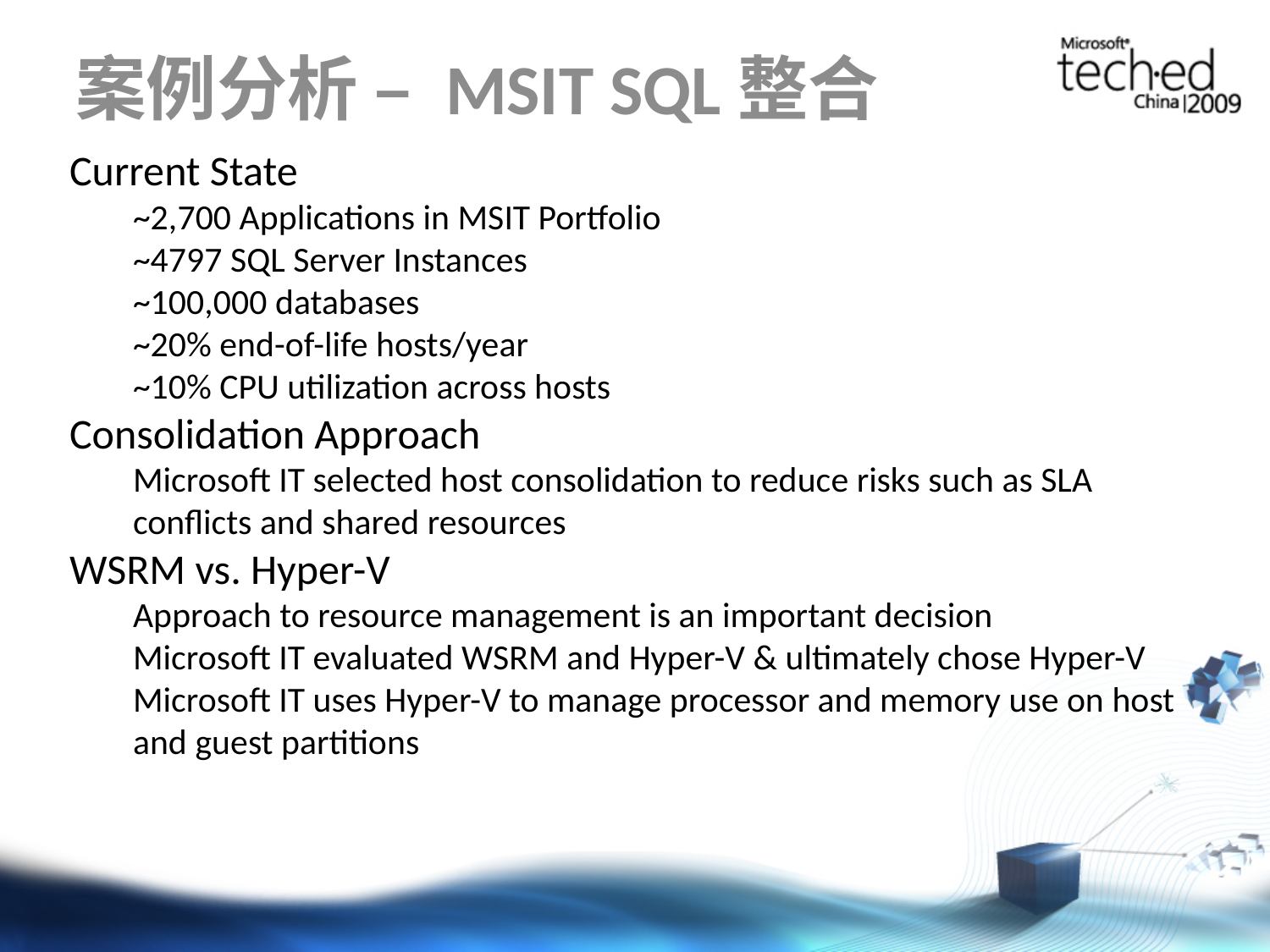

# 案例分析 – MSIT SQL整合
Current State
~2,700 Applications in MSIT Portfolio
~4797 SQL Server Instances
~100,000 databases
~20% end-of-life hosts/year
~10% CPU utilization across hosts
Consolidation Approach
Microsoft IT selected host consolidation to reduce risks such as SLA conflicts and shared resources
WSRM vs. Hyper-V
Approach to resource management is an important decision
Microsoft IT evaluated WSRM and Hyper-V & ultimately chose Hyper-V
Microsoft IT uses Hyper-V to manage processor and memory use on host and guest partitions